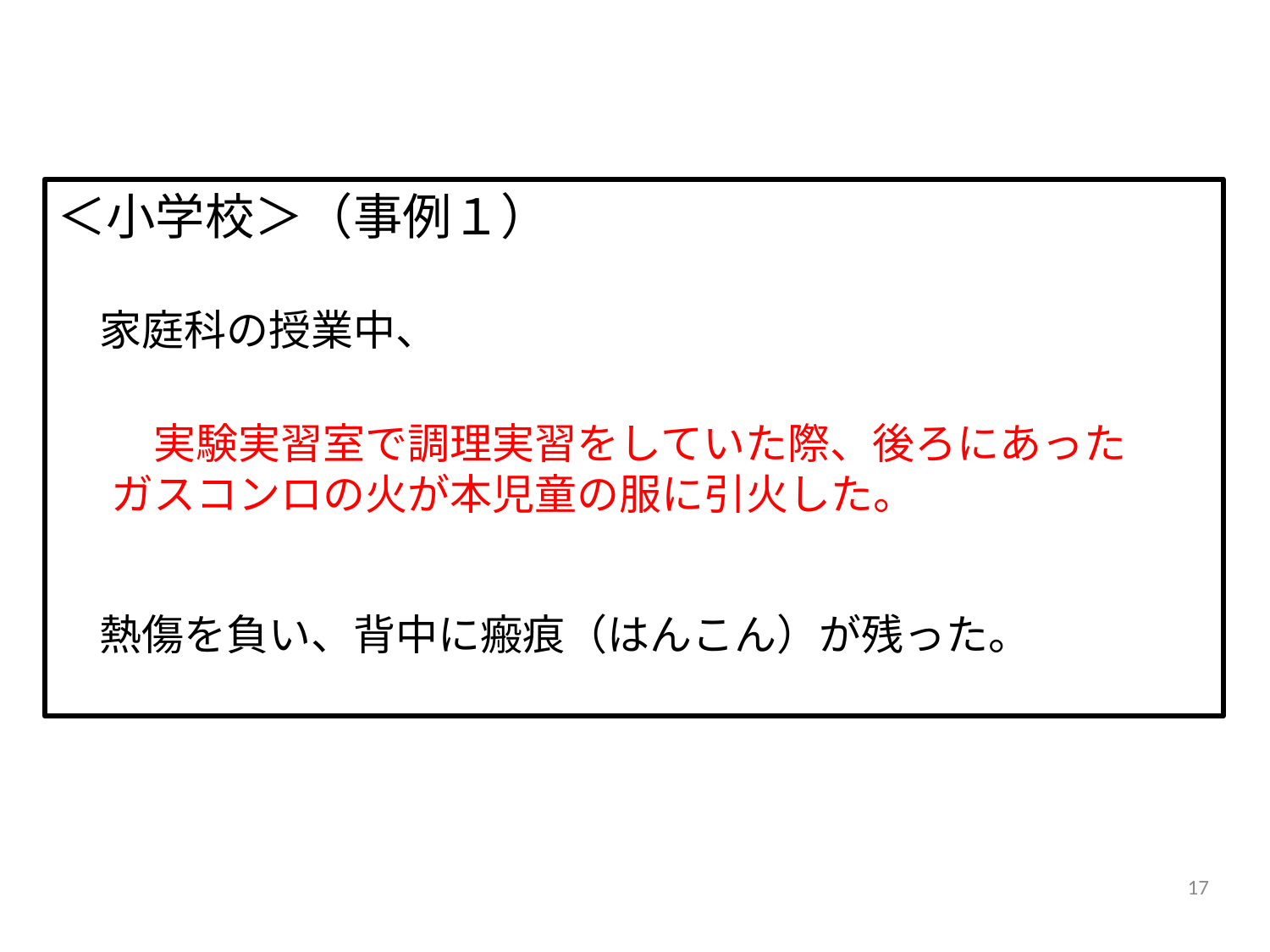

＜小学校＞（事例１）

　家庭科の授業中、

　熱傷を負い、背中に瘢痕（はんこん）が残った。

　実験実習室で調理実習をしていた際、後ろにあったガスコンロの火が本児童の服に引火した。
17